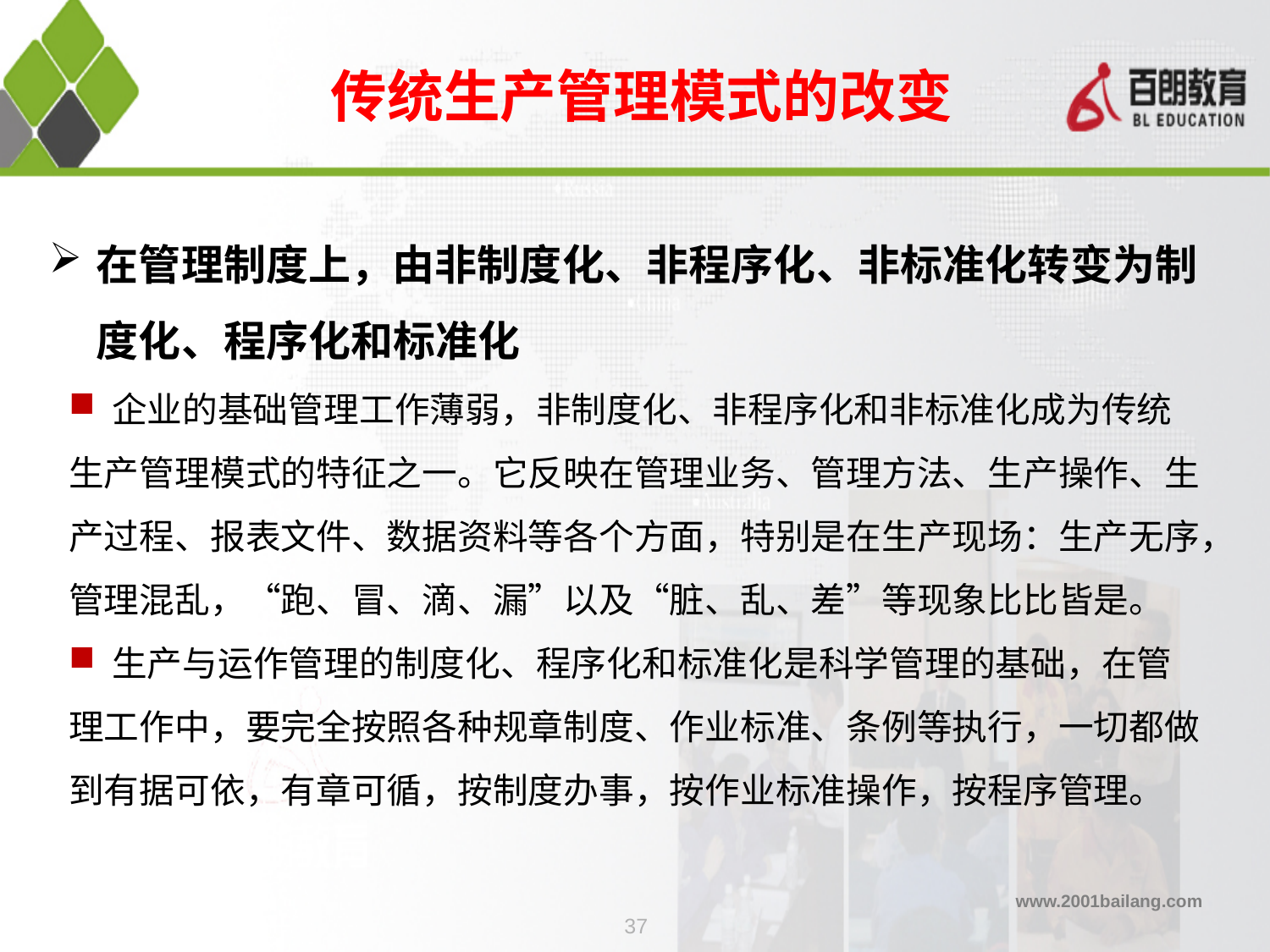

# 传统生产管理模式的改变
在管理制度上，由非制度化、非程序化、非标准化转变为制度化、程序化和标准化
 企业的基础管理工作薄弱，非制度化、非程序化和非标准化成为传统生产管理模式的特征之一。它反映在管理业务、管理方法、生产操作、生产过程、报表文件、数据资料等各个方面，特别是在生产现场：生产无序，管理混乱，“跑、冒、滴、漏”以及“脏、乱、差”等现象比比皆是。
 生产与运作管理的制度化、程序化和标准化是科学管理的基础，在管理工作中，要完全按照各种规章制度、作业标准、条例等执行，一切都做到有据可依，有章可循，按制度办事，按作业标准操作，按程序管理。
37